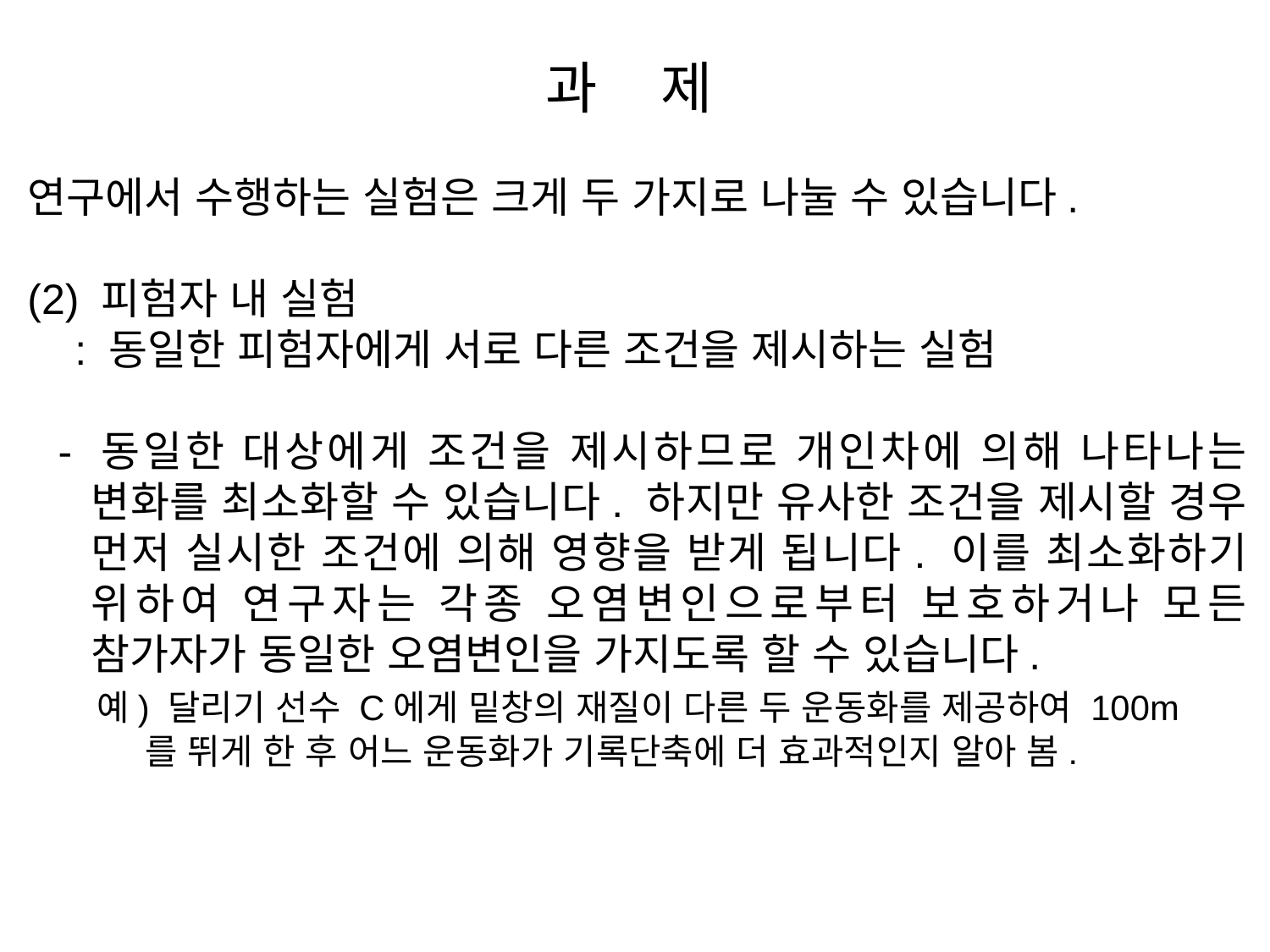

과    제

연구에서 수행하는 실험은 크게 두 가지로 나눌 수 있습니다.

(2) 피험자 내 실험
    : 동일한 피험자에게 서로 다른 조건을 제시하는 실험

  - 동일한 대상에게 조건을 제시하므로 개인차에 의해 나타나는 변화를 최소화할 수 있습니다. 하지만 유사한 조건을 제시할 경우 먼저 실시한 조건에 의해 영향을 받게 됩니다. 이를 최소화하기 위하여 연구자는 각종 오염변인으로부터 보호하거나 모든 참가자가 동일한 오염변인을 가지도록 할 수 있습니다.
     예) 달리기 선수 C에게 밑창의 재질이 다른 두 운동화를 제공하여 100m
           를 뛰게 한 후 어느 운동화가 기록단축에 더 효과적인지 알아 봄.